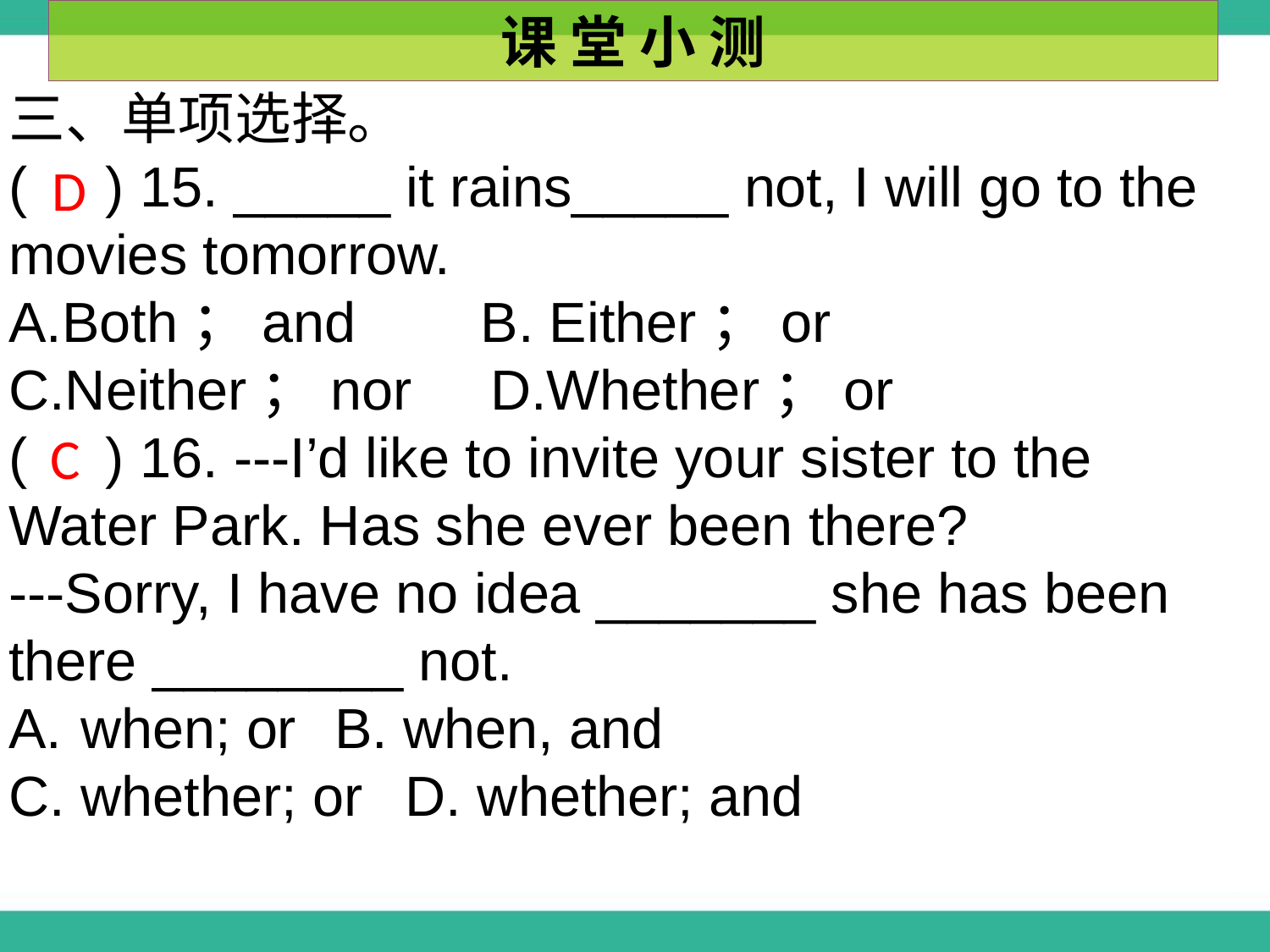

课 堂 小 测
三、单项选择。
(     ) 15. _____ it rains_____ not, I will go to the movies tomorrow.
A.Both；and        B. Either；or
C.Neither；nor     D.Whether；or
(     ) 16. ---I’d like to invite your sister to the Water Park. Has she ever been there?
---Sorry, I have no idea _______ she has been there ________ not.
when; or	B. when, and
C. whether; or	 D. whether; and
D
C